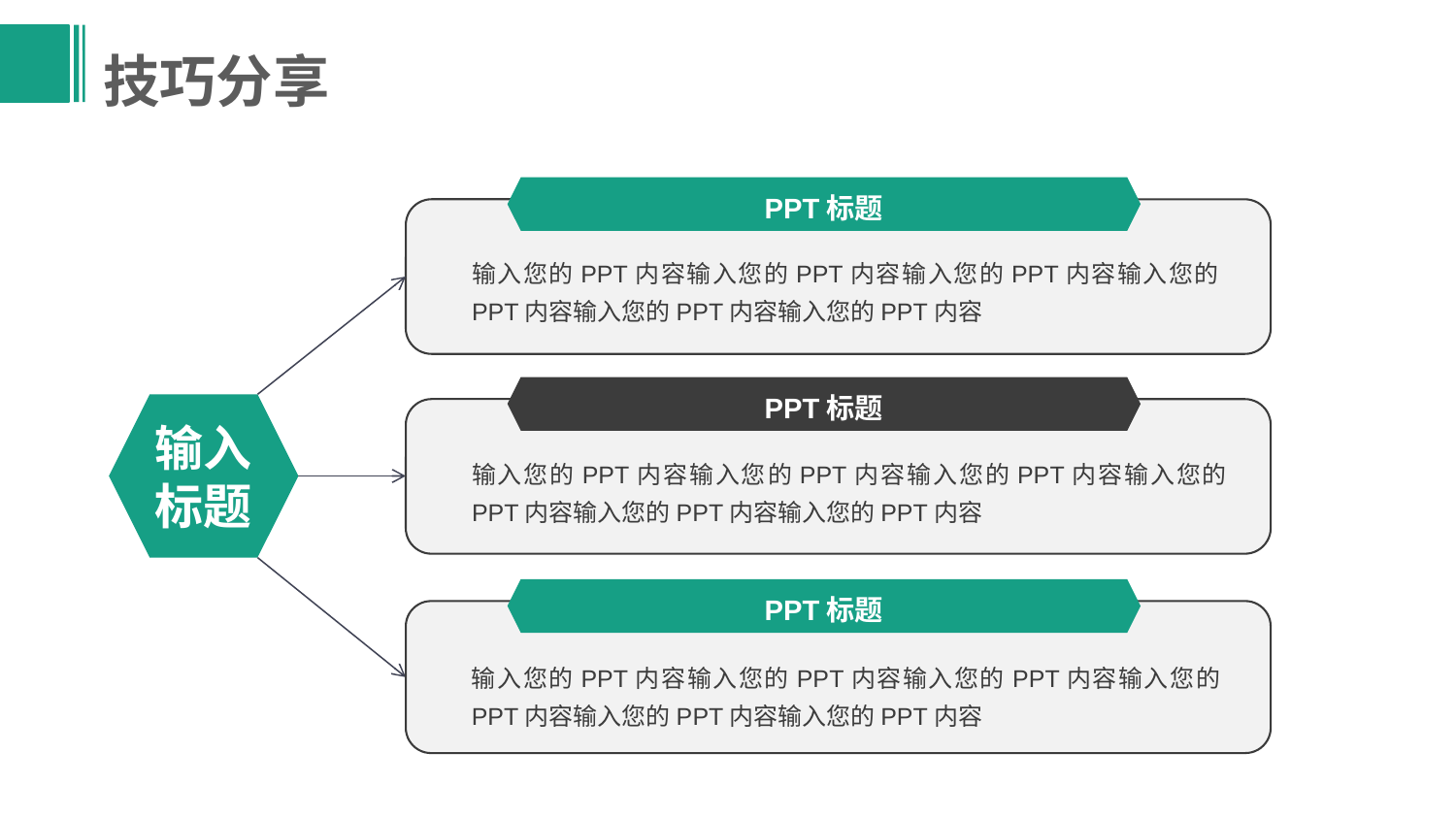

技巧分享
PPT标题

输入您的PPT内容输入您的PPT内容输入您的PPT内容输入您的PPT内容输入您的PPT内容输入您的PPT内容
PPT标题
输入标题

输入您的PPT内容输入您的PPT内容输入您的PPT内容输入您的PPT内容输入您的PPT内容输入您的PPT内容
PPT标题

输入您的PPT内容输入您的PPT内容输入您的PPT内容输入您的PPT内容输入您的PPT内容输入您的PPT内容